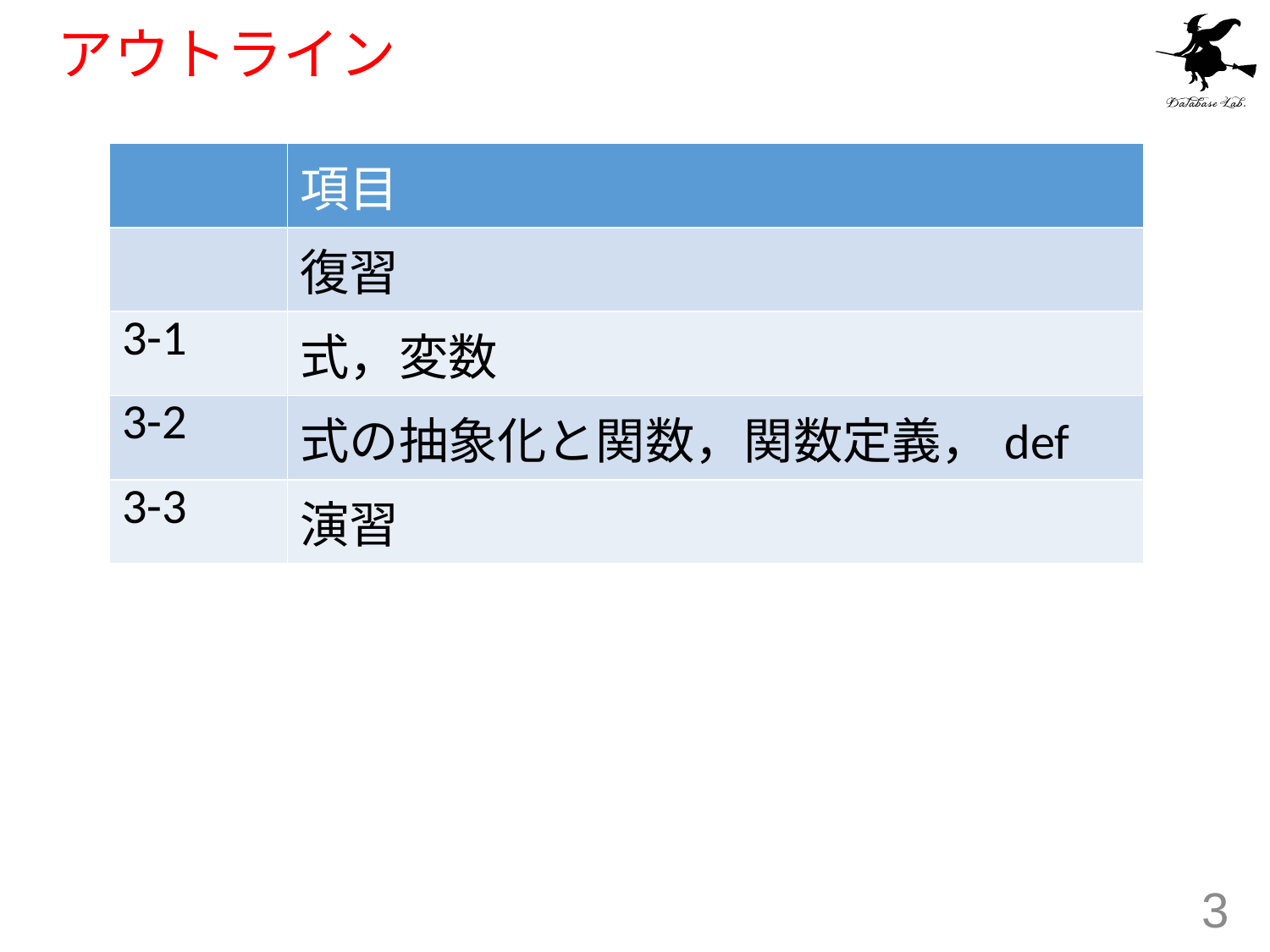

# アウトライン
|  | 項目 |
| --- | --- |
|  | 復習 |
| 3-1 | 式，変数 |
| 3-2 | 式の抽象化と関数，関数定義，def |
| 3-3 | 演習 |
3